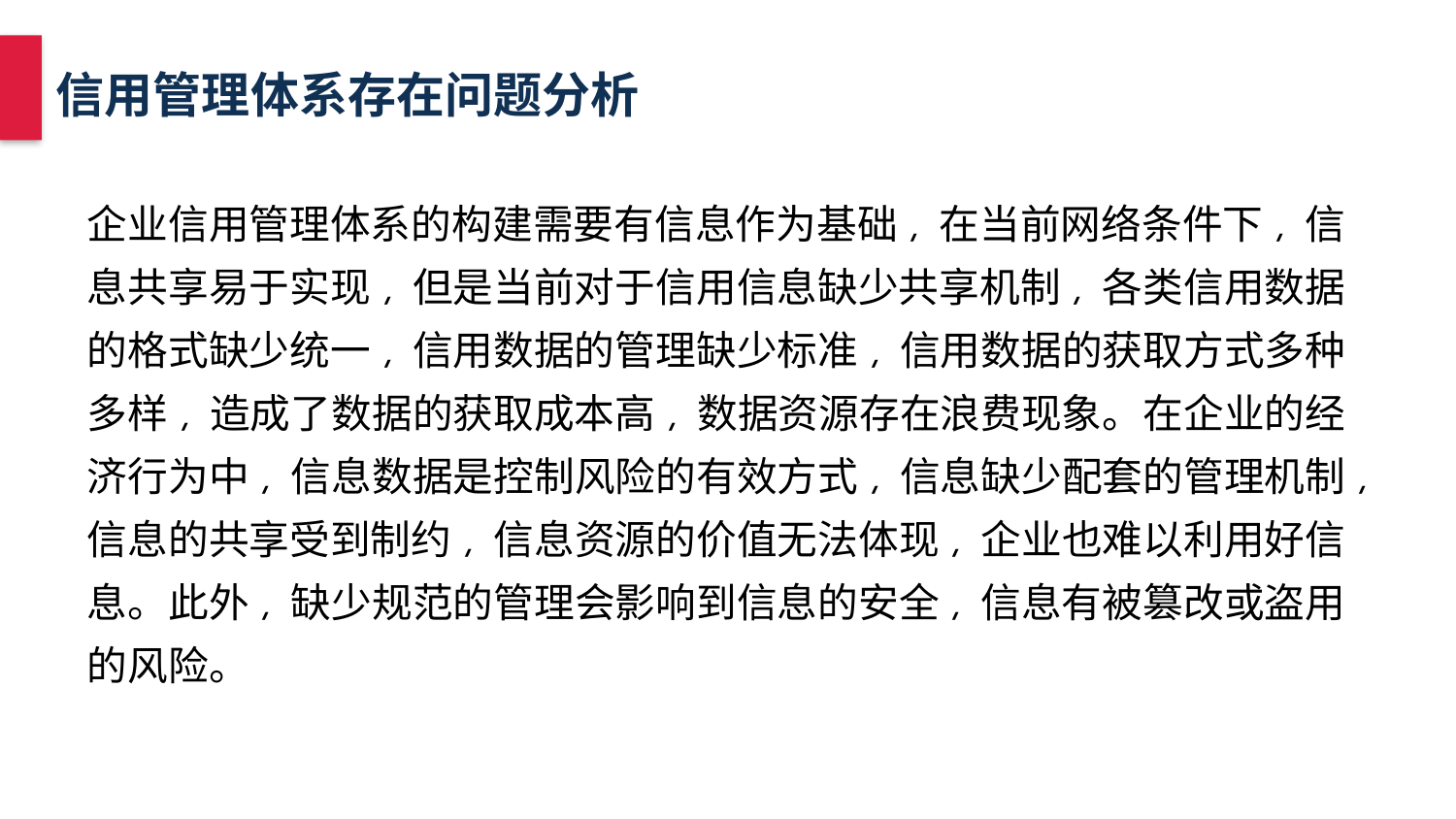

信用管理体系存在问题分析
企业信用管理体系的构建需要有信息作为基础, 在当前网络条件下, 信息共享易于实现, 但是当前对于信用信息缺少共享机制, 各类信用数据的格式缺少统一, 信用数据的管理缺少标准, 信用数据的获取方式多种多样, 造成了数据的获取成本高, 数据资源存在浪费现象。在企业的经济行为中, 信息数据是控制风险的有效方式, 信息缺少配套的管理机制, 信息的共享受到制约, 信息资源的价值无法体现, 企业也难以利用好信息。此外, 缺少规范的管理会影响到信息的安全, 信息有被篡改或盗用的风险。